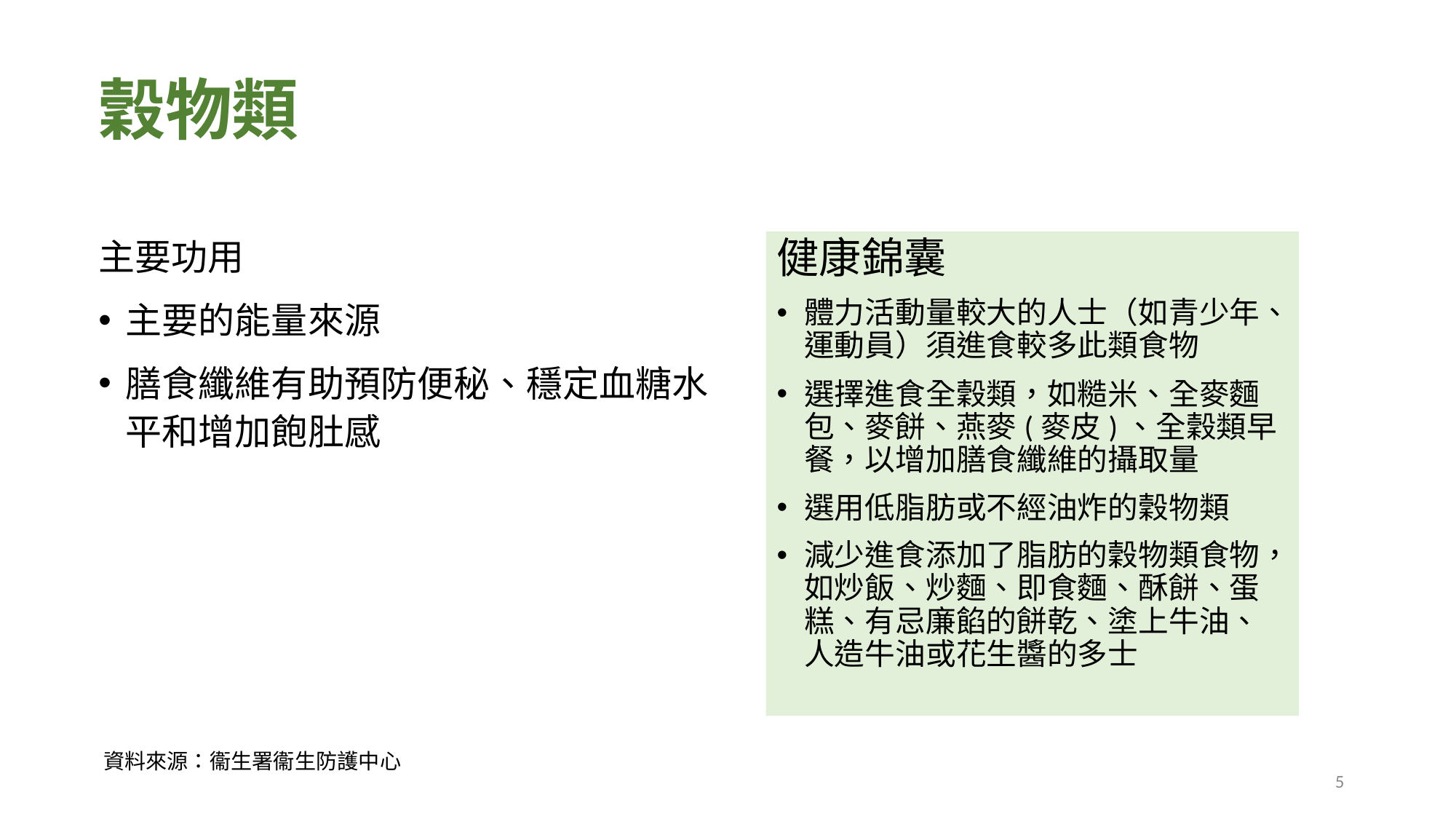

# 穀物類

健康錦囊
體力活動量較大的人士（如青少年、運動員）須進食較多此類食物
選擇進食全穀類，如糙米、全麥麵包、麥餅、燕麥(麥皮)、全穀類早餐，以增加膳食纖維的攝取量
選用低脂肪或不經油炸的穀物類
減少進食添加了脂肪的穀物類食物，如炒飯、炒麵、即食麵、酥餅、蛋糕、有忌廉餡的餅乾、塗上牛油、人造牛油或花生醬的多士

主要功用
主要的能量來源
膳食纖維有助預防便秘、穩定血糖水平和增加飽肚感

資料來源：衞生署衞生防護中心
5